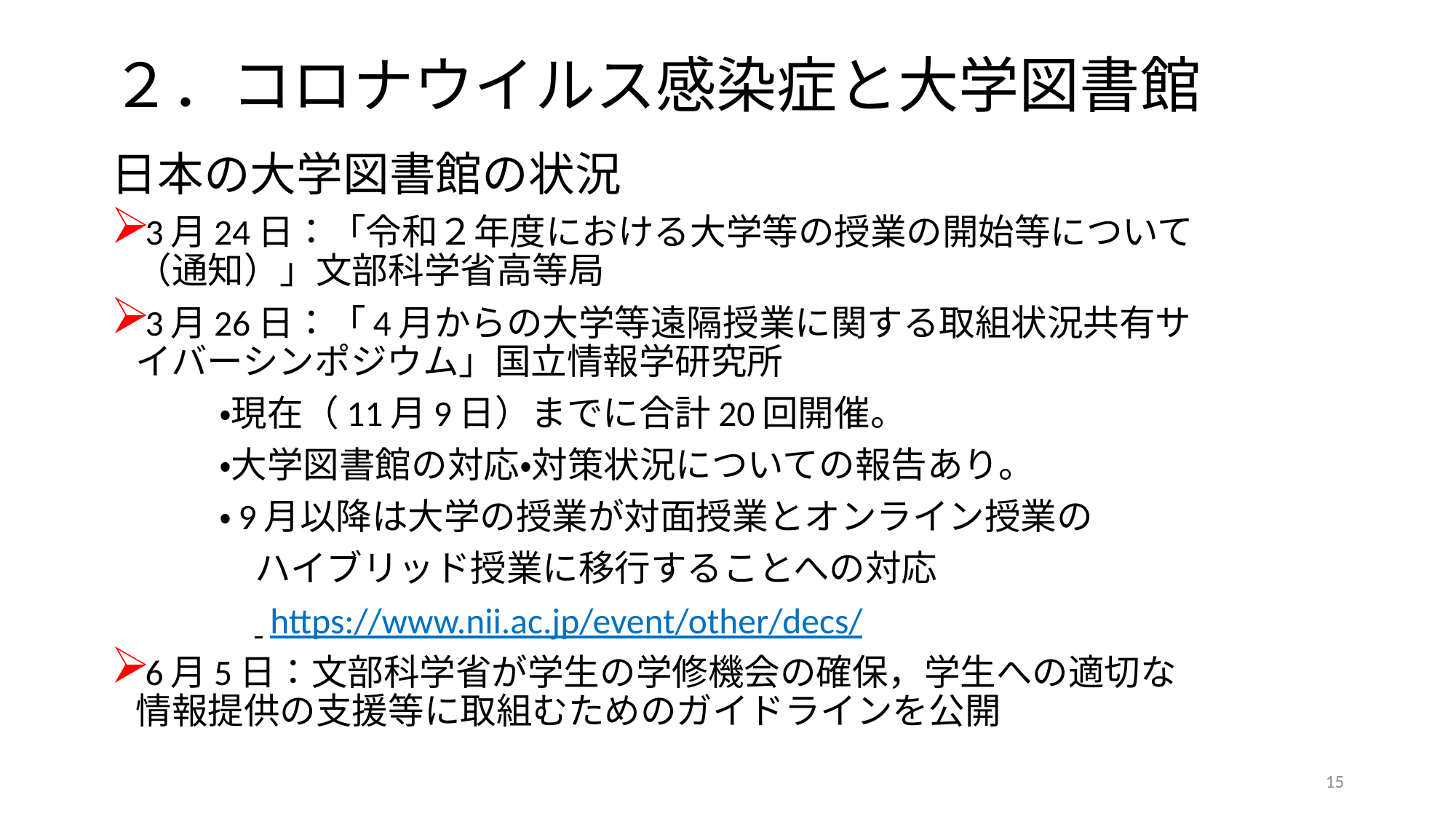

# ２．コロナウイルス感染症と大学図書館
日本の大学図書館の状況
3月24日：「令和２年度における大学等の授業の開始等について（通知）」文部科学省高等局
3月26日：「4月からの大学等遠隔授業に関する取組状況共有サイバーシンポジウム」国立情報学研究所
　　　・現在（11月9日）までに合計20回開催。
　　　・大学図書館の対応・対策状況についての報告あり。
　　　・9月以降は大学の授業が対面授業とオンライン授業の
　　　　ハイブリッド授業に移行することへの対応
　　　　 https://www.nii.ac.jp/event/other/decs/
6月5日：文部科学省が学生の学修機会の確保，学生への適切な情報提供の支援等に取組むためのガイドラインを公開

15